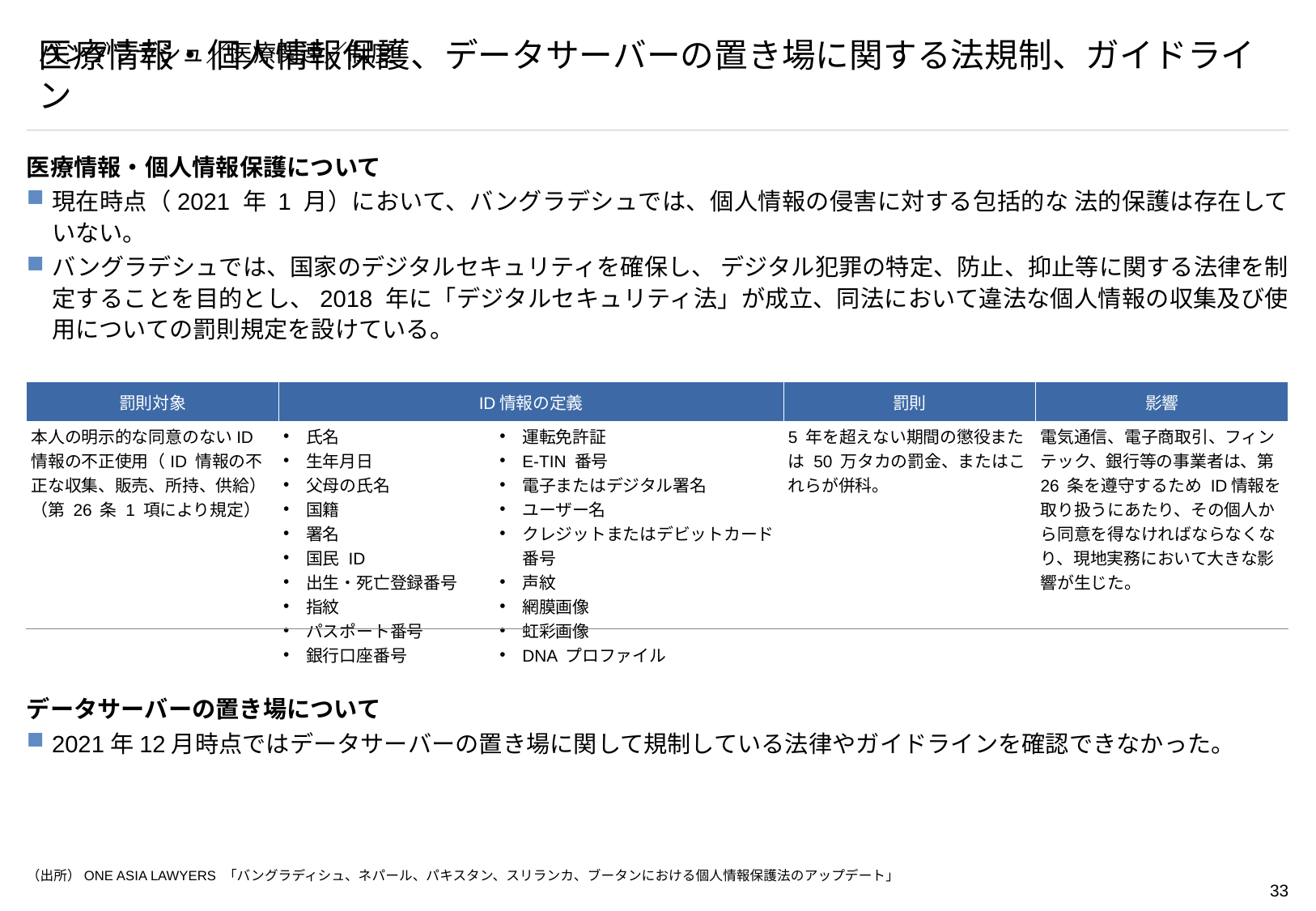

# バングラデシュ／医療関連／制度
医療情報・個人情報保護、データサーバーの置き場に関する法規制、ガイドライン
医療情報・個人情報保護について
現在時点（2021 年 1 月）において、バングラデシュでは、個人情報の侵害に対する包括的な 法的保護は存在していない。
バングラデシュでは、国家のデジタルセキュリティを確保し、 デジタル犯罪の特定、防止、抑止等に関する法律を制定することを目的とし、2018 年に「デジタルセキュリティ法」が成立、同法において違法な個人情報の収集及び使用についての罰則規定を設けている。

デジタルセキュリティ法の詳細

データサーバーの置き場について
2021年12月時点ではデータサーバーの置き場に関して規制している法律やガイドラインを確認できなかった。
| 罰則対象 | ID情報の定義 |  | 罰則 | 影響 |
| --- | --- | --- | --- | --- |
| 本人の明示的な同意のない ID 情報の不正使用（ID 情報の不正な収集、販売、所持、供給）（第 26 条 1 項により規定） | 氏名 生年月日 父母の氏名 国籍 署名 国民 ID 出生・死亡登録番号 指紋 パスポート番号 銀行口座番号 | 運転免許証 E-TIN 番号 電子またはデジタル署名 ユーザー名 クレジットまたはデビットカード番号 声紋 網膜画像 虹彩画像 DNA プロファイル | 5 年を超えない期間の懲役または 50 万タカの罰金、またはこれらが併科。 | 電気通信、電子商取引、フィンテック、銀行等の事業者は、第 26 条を遵守するため ID情報を取り扱うにあたり、その個人から同意を得なければならなくなり、現地実務において大きな影響が生じた。 |
（出所）ONE ASIA LAWYERS 「バングラディシュ、ネパール、パキスタン、スリランカ、ブータンにおける個人情報保護法のアップデート」